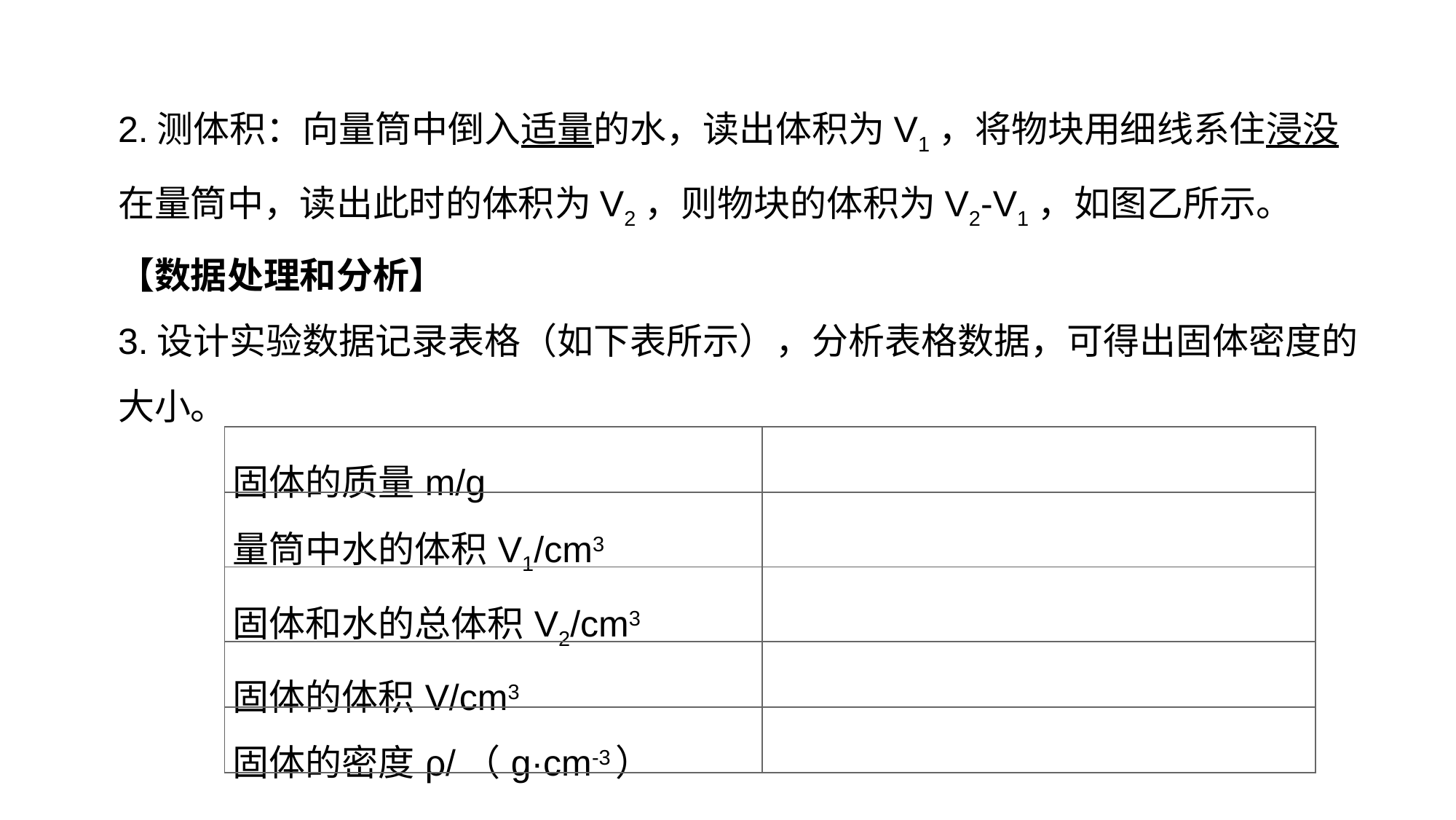

2.测体积：向量筒中倒入适量的水，读出体积为V1，将物块用细线系住浸没在量筒中，读出此时的体积为V2，则物块的体积为V2-V1，如图乙所示。
【数据处理和分析】
3.设计实验数据记录表格（如下表所示），分析表格数据，可得出固体密度的大小。
实验突破 素养提升
| 固体的质量m/g |  |
| --- | --- |
| 量筒中水的体积V1/cm3 |  |
| 固体和水的总体积V2/cm3 |  |
| 固体的体积V/cm3 |  |
| 固体的密度ρ/（g·cm-3） |  |